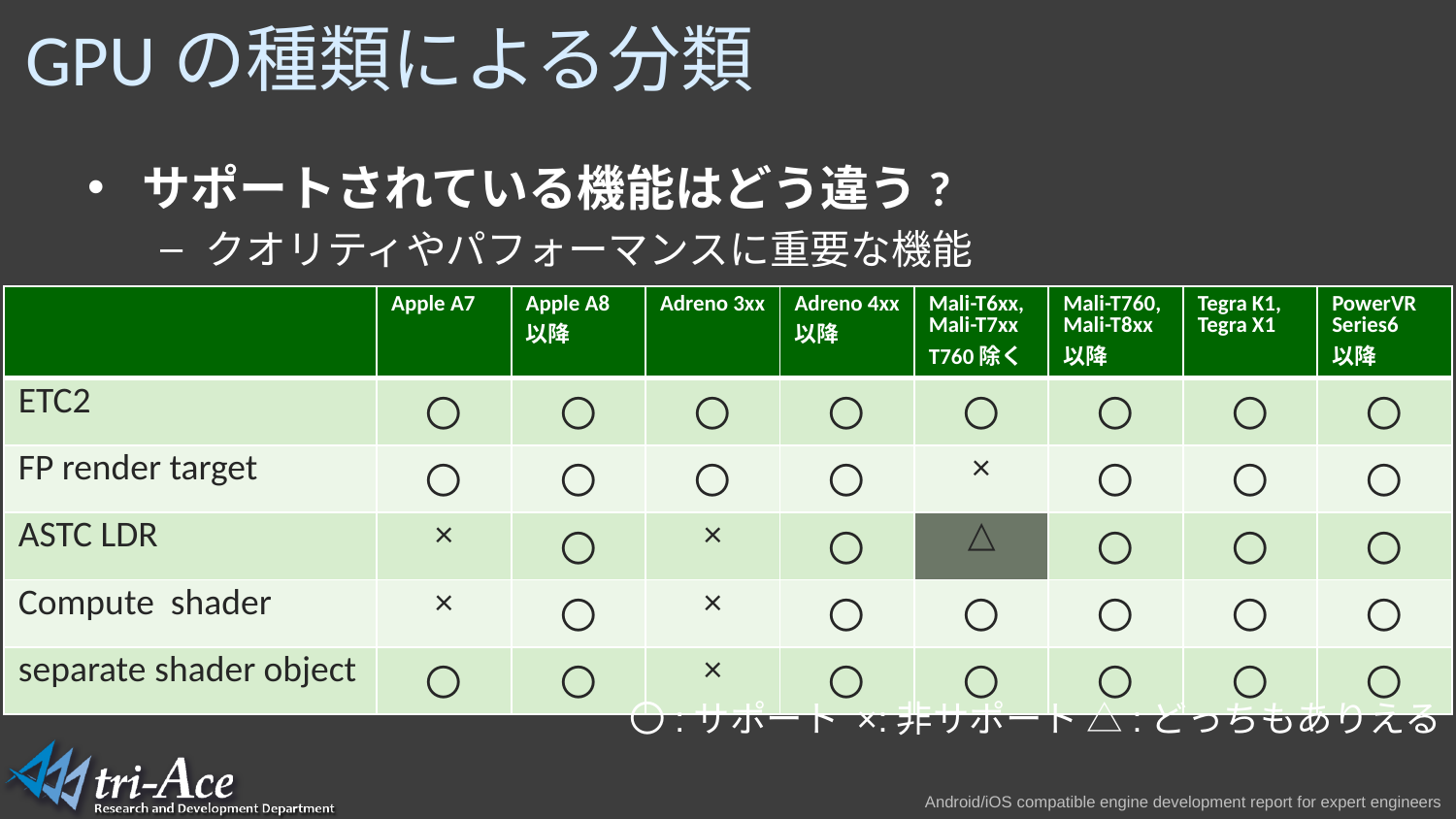

# GPUの種類による分類
サポートされている機能はどう違う?
クオリティやパフォーマンスに重要な機能

|  | Apple A7 | Apple A8以降 | Adreno 3xx | Adreno 4xx以降 | Mali-T6xx, Mali-T7xx T760除く | Mali-T760, Mali-T8xx 以降 | Tegra K1, Tegra X1 | PowerVR Series6 以降 |
| --- | --- | --- | --- | --- | --- | --- | --- | --- |
| ETC2 | 〇 | 〇 | 〇 | 〇 | 〇 | 〇 | 〇 | 〇 |
| FP render target | 〇 | 〇 | 〇 | 〇 | × | 〇 | 〇 | 〇 |
| ASTC LDR | × | 〇 | × | 〇 | △ | 〇 | 〇 | 〇 |
| Compute shader | × | 〇 | × | 〇 | 〇 | 〇 | 〇 | 〇 |
| separate shader object | 〇 | 〇 | × | 〇 | 〇 | 〇 | 〇 | 〇 |
〇:サポート ×:非サポート △:どっちもありえる